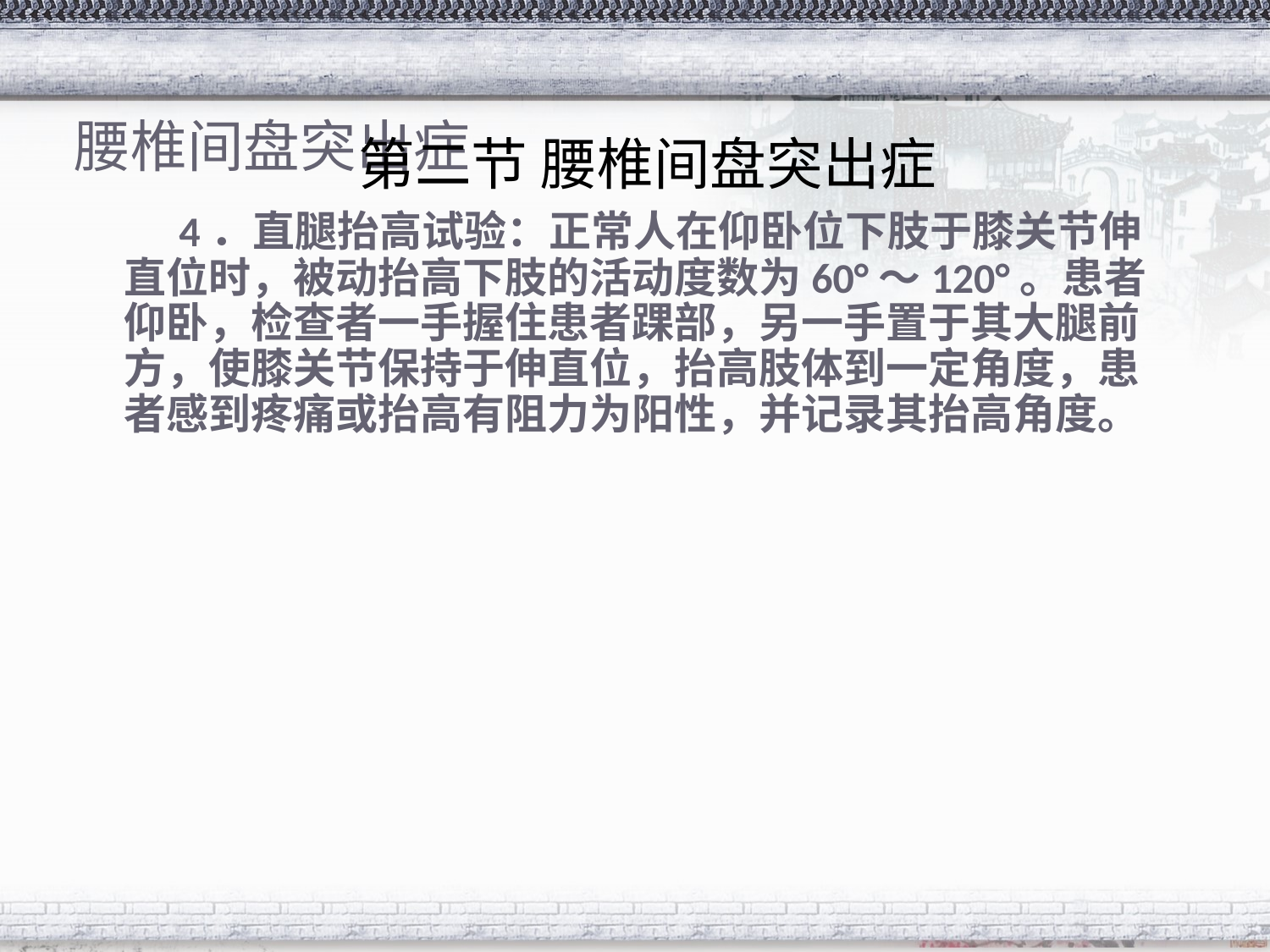

# 腰椎间盘突出症
第二节 腰椎间盘突出症
           4．直腿抬高试验：正常人在仰卧位下肢于膝关节伸直位时，被动抬高下肢的活动度数为60°～120°。患者仰卧，检查者一手握住患者踝部，另一手置于其大腿前方，使膝关节保持于伸直位，抬高肢体到一定角度，患者感到疼痛或抬高有阻力为阳性，并记录其抬高角度。